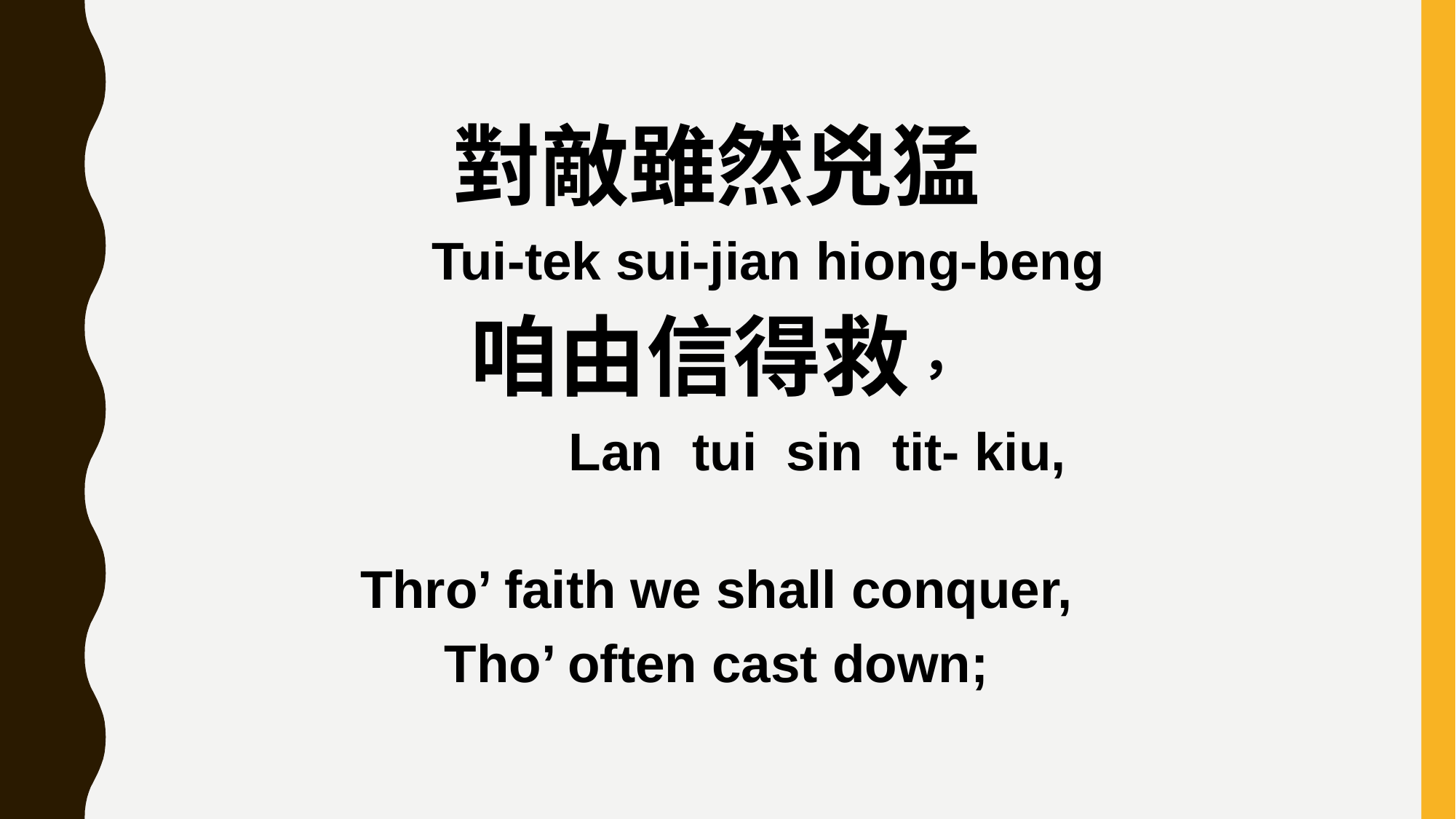

對敵雖然兇猛
       Tui-tek sui-jian hiong-beng
咱由信得救，
                           Lan  tui  sin  tit- kiu,

Thro’ faith we shall conquer,
Tho’ often cast down;